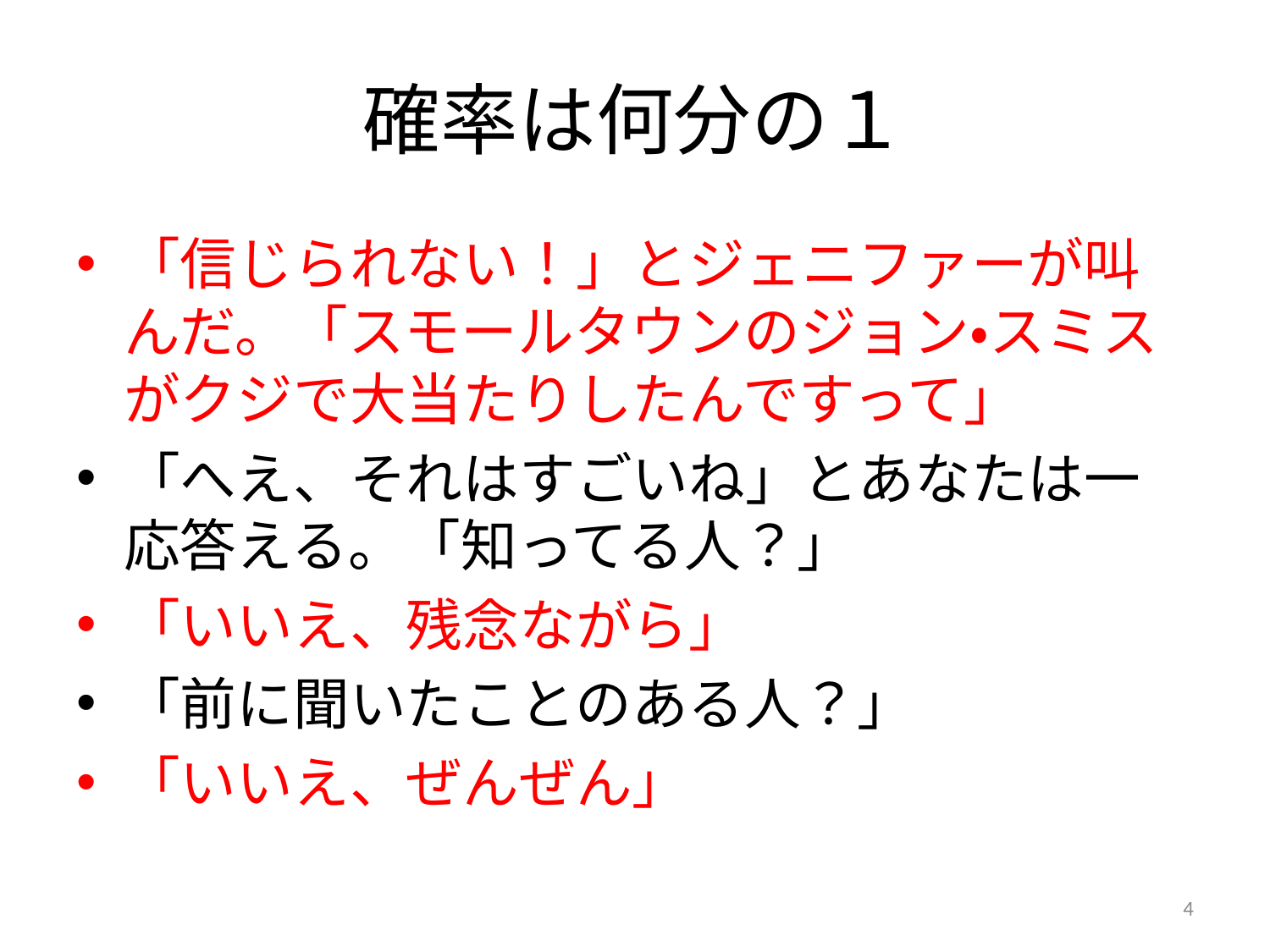

# 確率は何分の１
「信じられない！」とジェニファーが叫んだ。「スモールタウンのジョン・スミスがクジで大当たりしたんですって」
「へえ、それはすごいね」とあなたは一応答える。「知ってる人？」
「いいえ、残念ながら」
「前に聞いたことのある人？」
「いいえ、ぜんぜん」
4